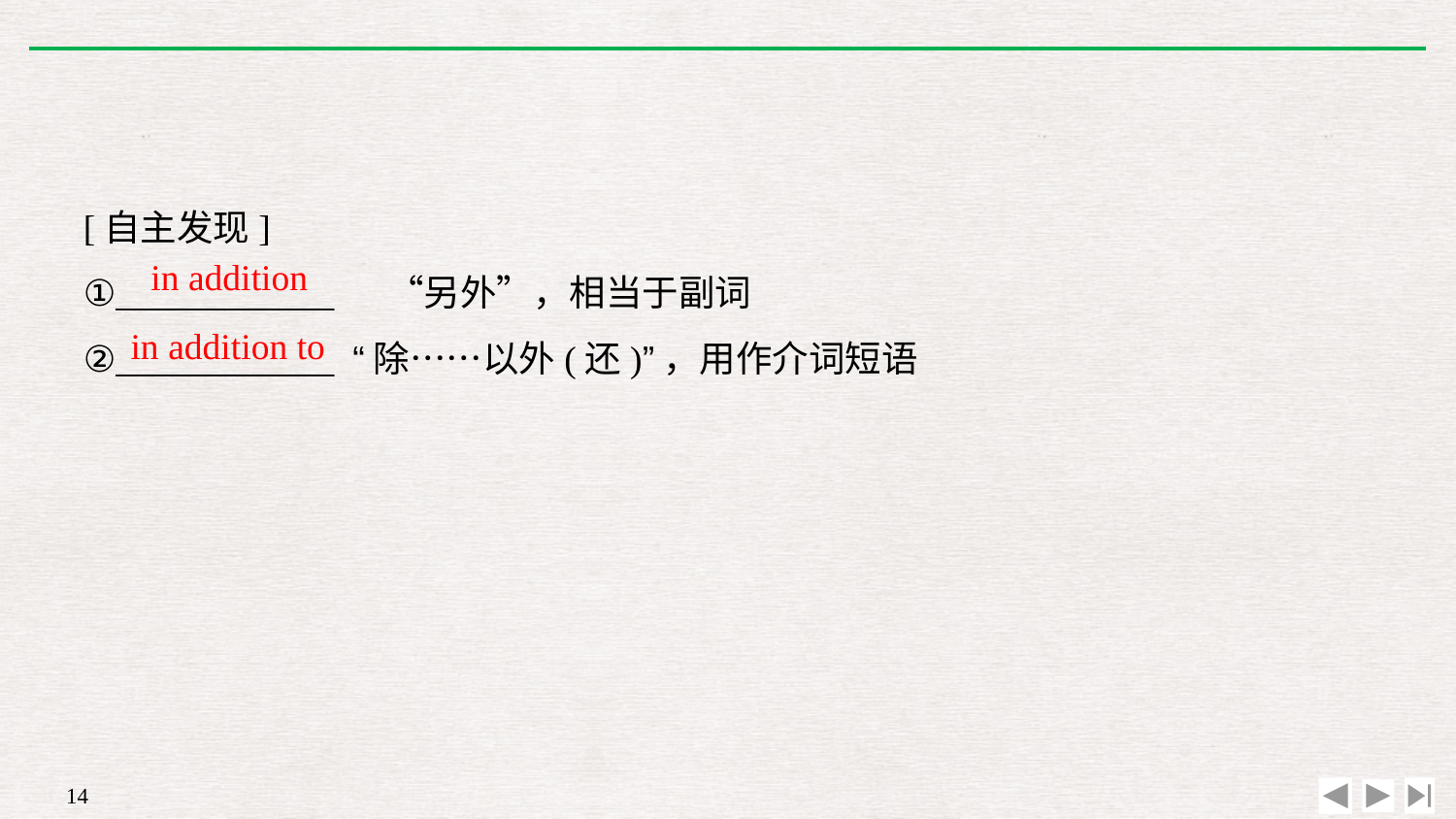

[自主发现]
①____________　 “另外”，相当于副词
②____________  “除……以外(还)”，用作介词短语
in addition
in addition to